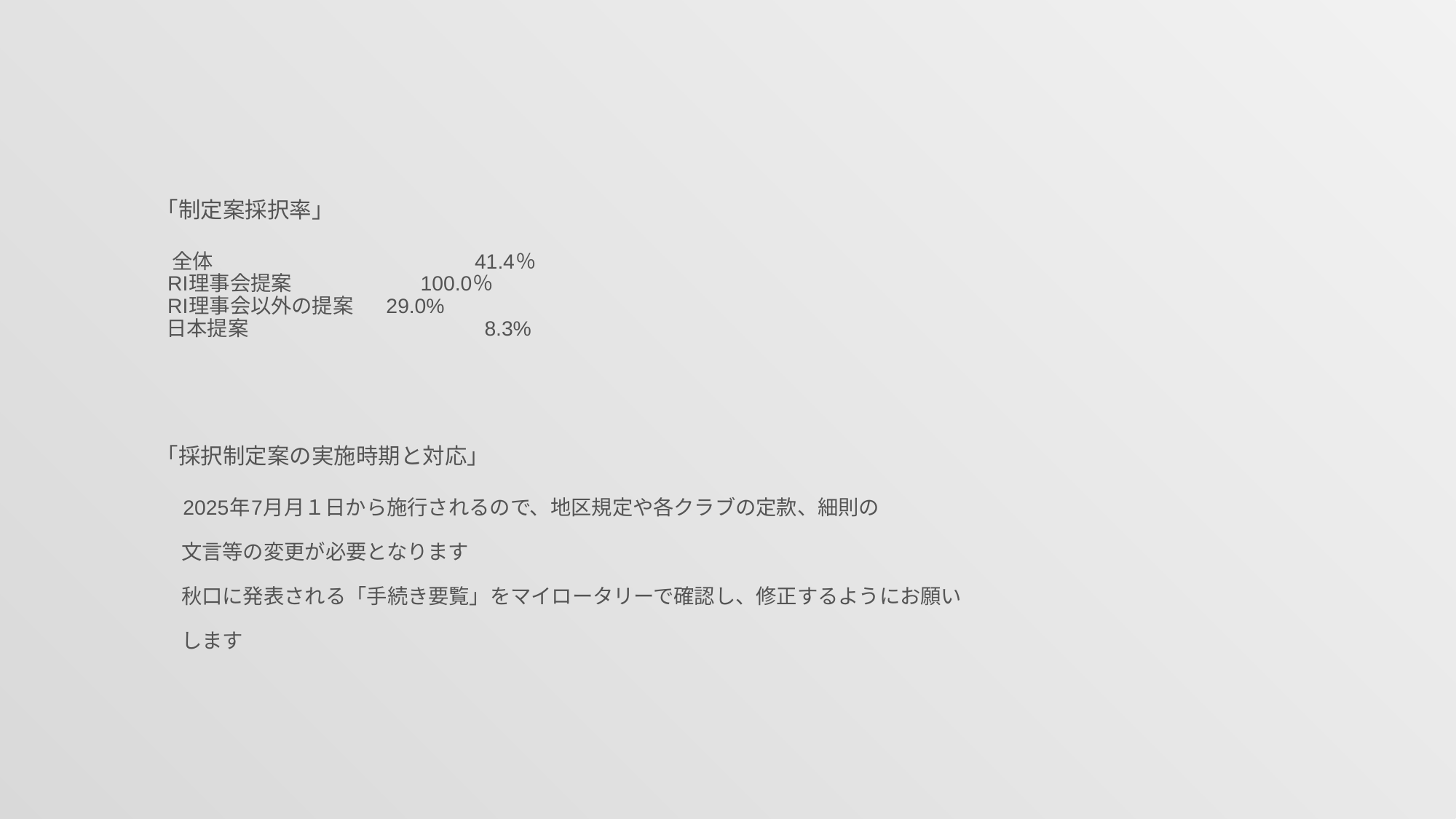

「制定案採択率」

　 全体　　　　　　　　　　　　   41.4％
  RI理事会提案　　　　　　 100.0％
  RI理事会以外の提案       29.0%
  日本提案　　　　　　　　　　　  8.3%

「採択制定案の実施時期と対応」

　　2025年7月月１日から施行されるので、地区規定や各クラブの定款、細則の

　 文言等の変更が必要となります

　 秋口に発表される「手続き要覧」をマイロータリーで確認し、修正するようにお願い

　 します

#